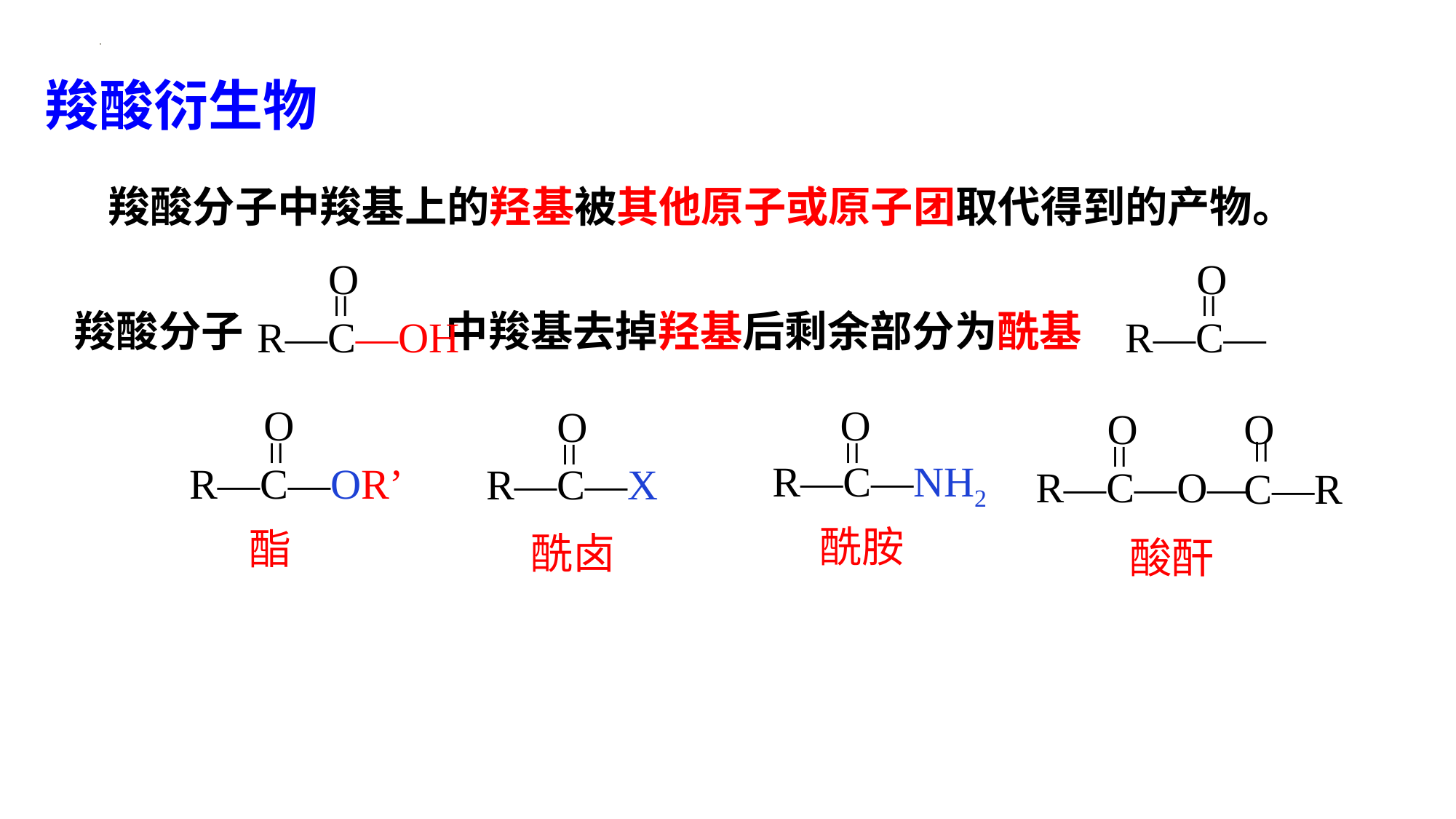

羧酸衍生物
羧酸分子中羧基上的羟基被其他原子或原子团取代得到的产物。
O
=
R—C—OH
O
=
R—C—
羧酸分子                     中羧基去掉羟基后剩余部分为酰基
O
=
R—C—OR’
O
=
R—C—NH2
O
=
R—C—X
O
=
C—R
O
=
R—C—O—
酰胺
酯
酰卤
酸酐